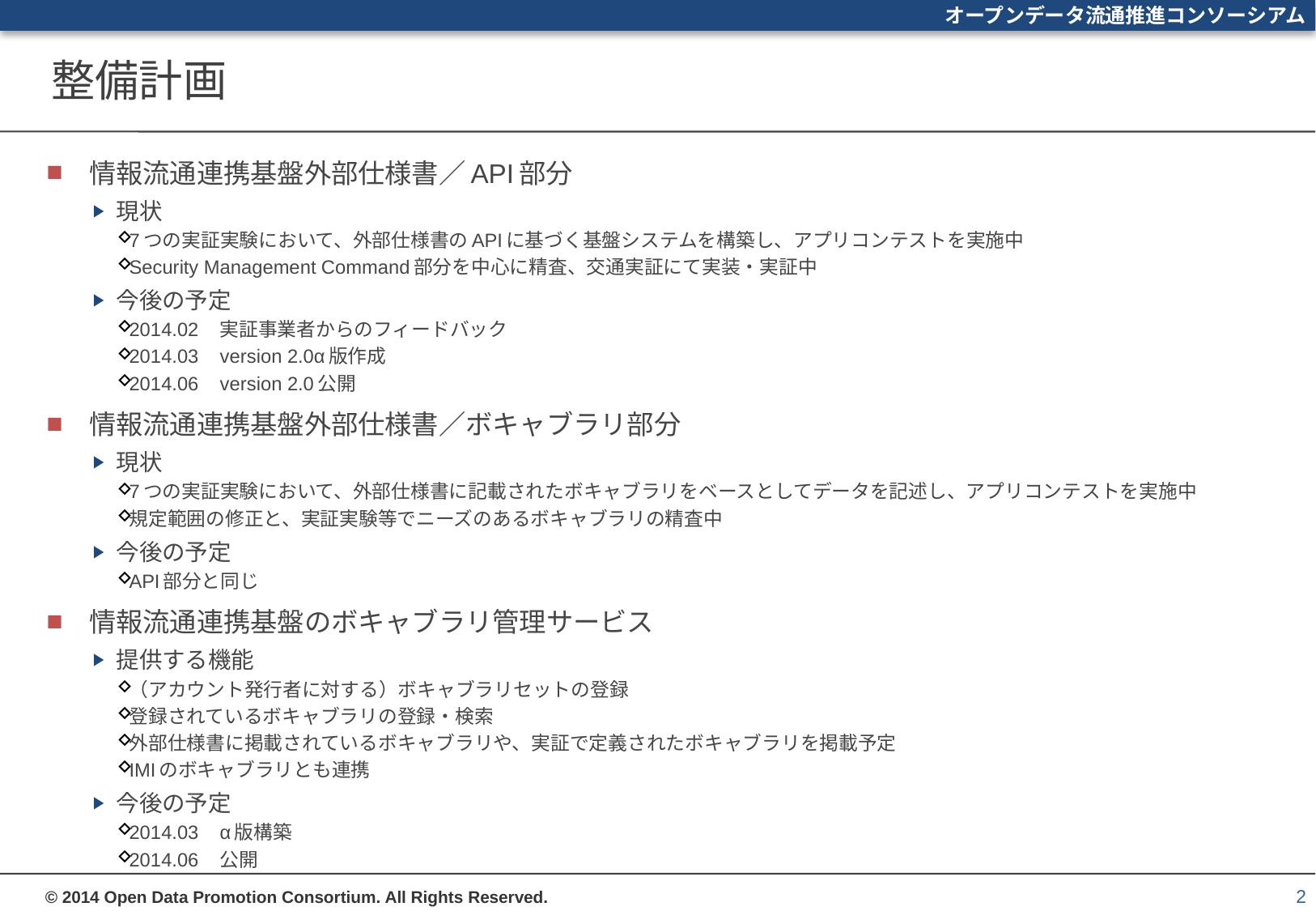

# 整備計画
情報流通連携基盤外部仕様書／API部分
現状
7つの実証実験において、外部仕様書のAPIに基づく基盤システムを構築し、アプリコンテストを実施中
Security Management Command部分を中心に精査、交通実証にて実装・実証中
今後の予定
2014.02	実証事業者からのフィードバック
2014.03	version 2.0α版作成
2014.06	version 2.0公開
情報流通連携基盤外部仕様書／ボキャブラリ部分
現状
7つの実証実験において、外部仕様書に記載されたボキャブラリをベースとしてデータを記述し、アプリコンテストを実施中
規定範囲の修正と、実証実験等でニーズのあるボキャブラリの精査中
今後の予定
API部分と同じ
情報流通連携基盤のボキャブラリ管理サービス
提供する機能
（アカウント発行者に対する）ボキャブラリセットの登録
登録されているボキャブラリの登録・検索
外部仕様書に掲載されているボキャブラリや、実証で定義されたボキャブラリを掲載予定
IMIのボキャブラリとも連携
今後の予定
2014.03	α版構築
2014.06	公開

2